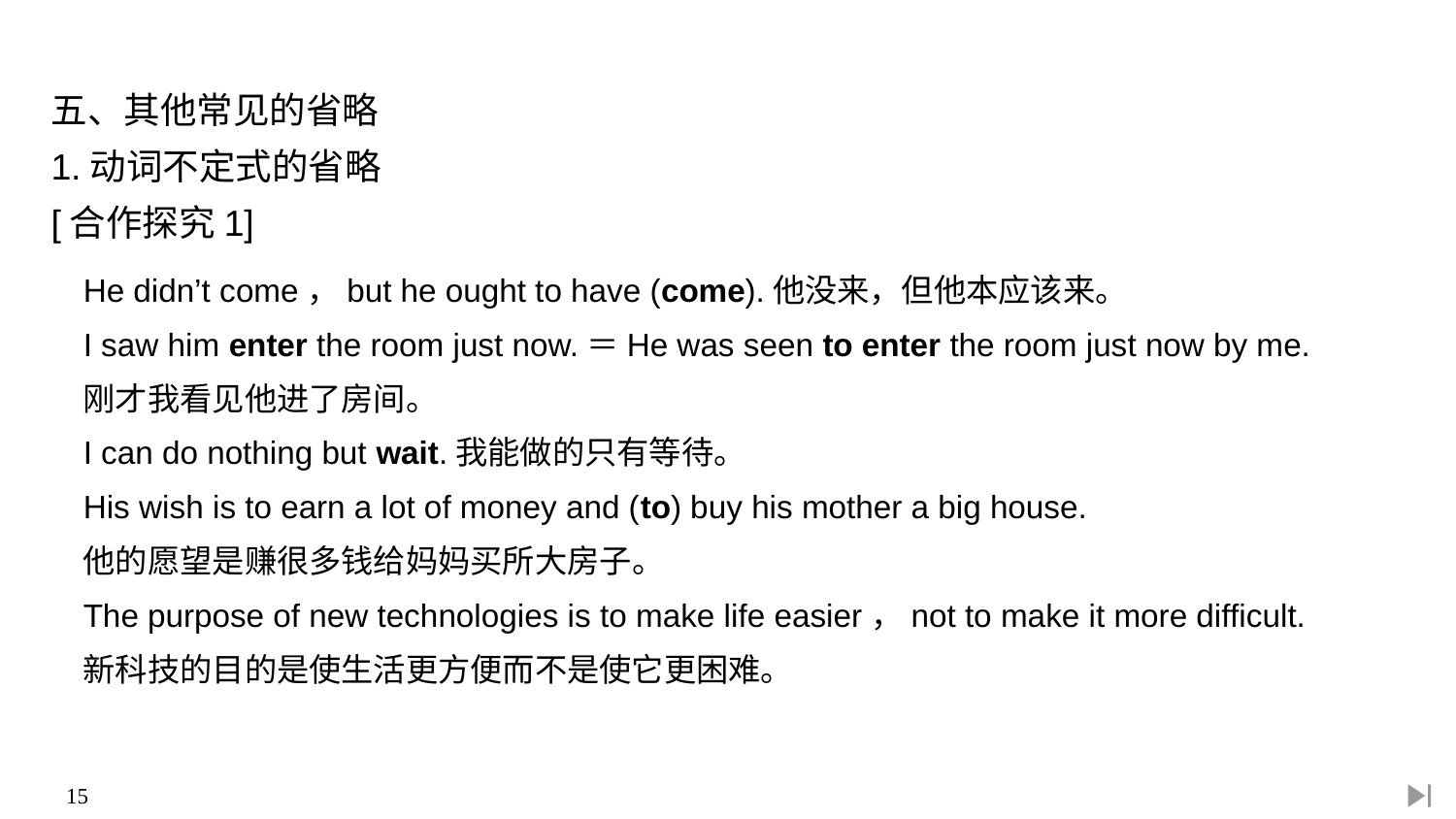

五、其他常见的省略
1.动词不定式的省略
[合作探究1]
He didn’t come，but he ought to have (come).他没来，但他本应该来。
I saw him enter the room just now.＝He was seen to enter the room just now by me.
刚才我看见他进了房间。
I can do nothing but wait.我能做的只有等待。
His wish is to earn a lot of money and (to) buy his mother a big house.
他的愿望是赚很多钱给妈妈买所大房子。
The purpose of new technologies is to make life easier，not to make it more difficult.
新科技的目的是使生活更方便而不是使它更困难。